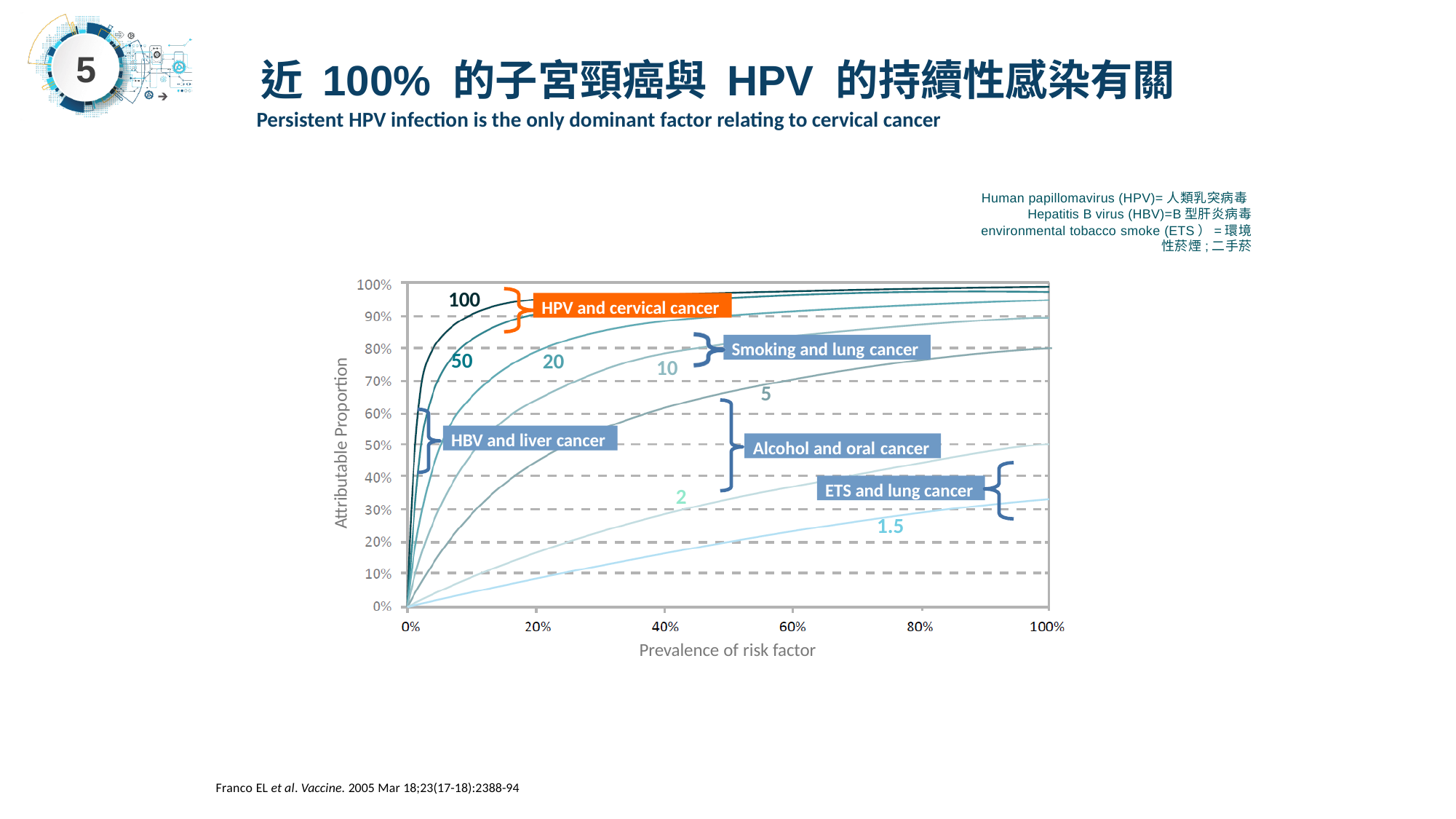

近 100% 的子宮頸癌與 HPV 的持續性感染有關
Persistent HPV infection is the only dominant factor relating to cervical cancer
Human papillomavirus (HPV)=人類乳突病毒  Hepatitis B virus (HBV)=B型肝炎病毒
environmental tobacco smoke (ETS）=環境性菸煙;二手菸

100
HPV and cervical cancer
Smoking and lung cancer
50
20
10
Attributable Proportion
5
HBV and liver cancer
Alcohol and oral cancer
ETS and lung cancer
2
1.5
Prevalence of risk factor
Franco EL et al. Vaccine. 2005 Mar 18;23(17-18):2388-94